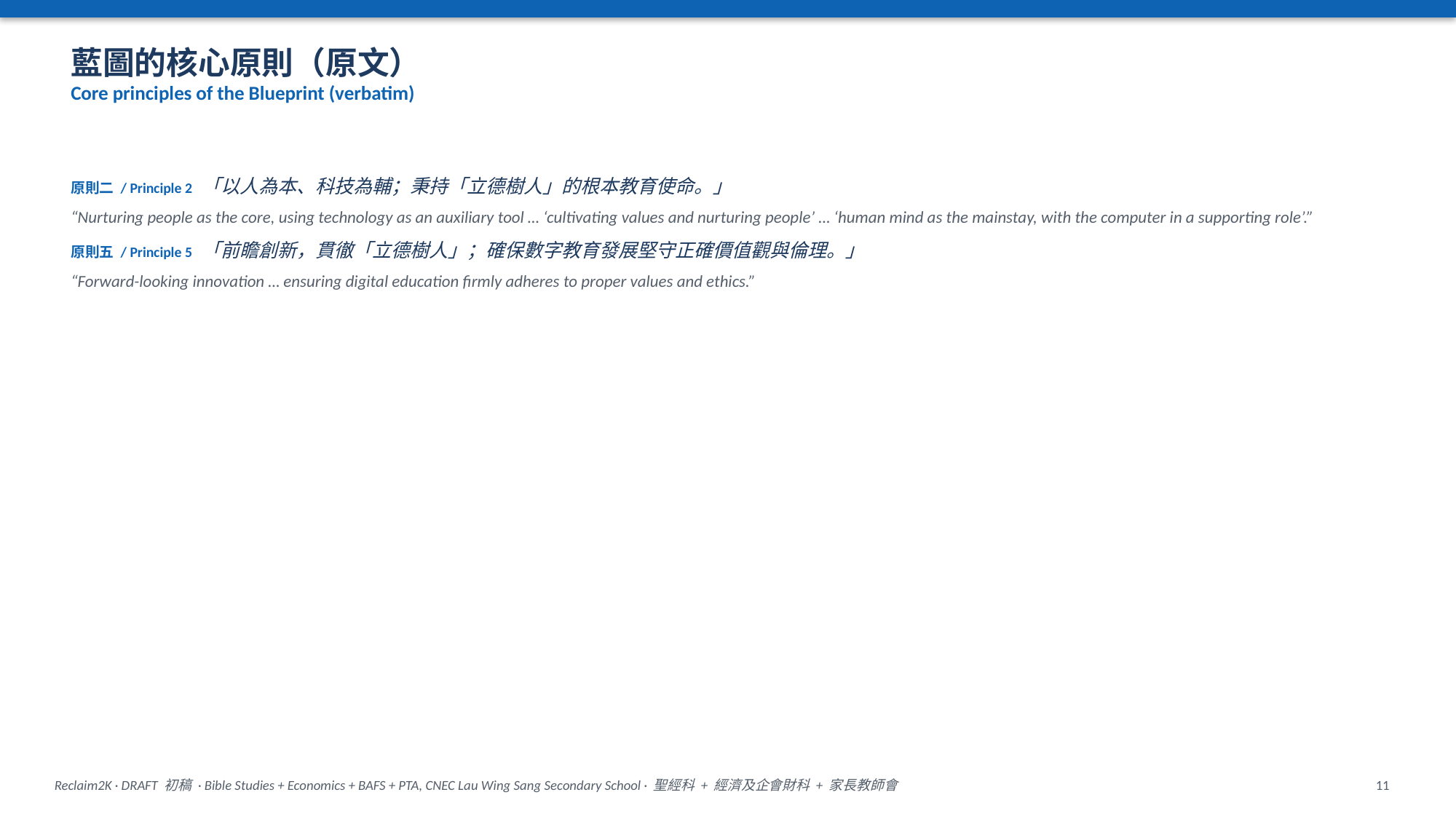

藍圖的核心原則（原文）
Core principles of the Blueprint (verbatim)
原則二 / Principle 2  「以人為本、科技為輔；秉持「立德樹人」的根本教育使命。」
“Nurturing people as the core, using technology as an auxiliary tool … ‘cultivating values and nurturing people’ … ‘human mind as the mainstay, with the computer in a supporting role’.”
原則五 / Principle 5  「前瞻創新，貫徹「立德樹人」；確保數字教育發展堅守正確價值觀與倫理。」
“Forward-looking innovation … ensuring digital education firmly adheres to proper values and ethics.”
Reclaim2K · DRAFT 初稿 · Bible Studies + Economics + BAFS + PTA, CNEC Lau Wing Sang Secondary School · 聖經科 + 經濟及企會財科 + 家長教師會
11